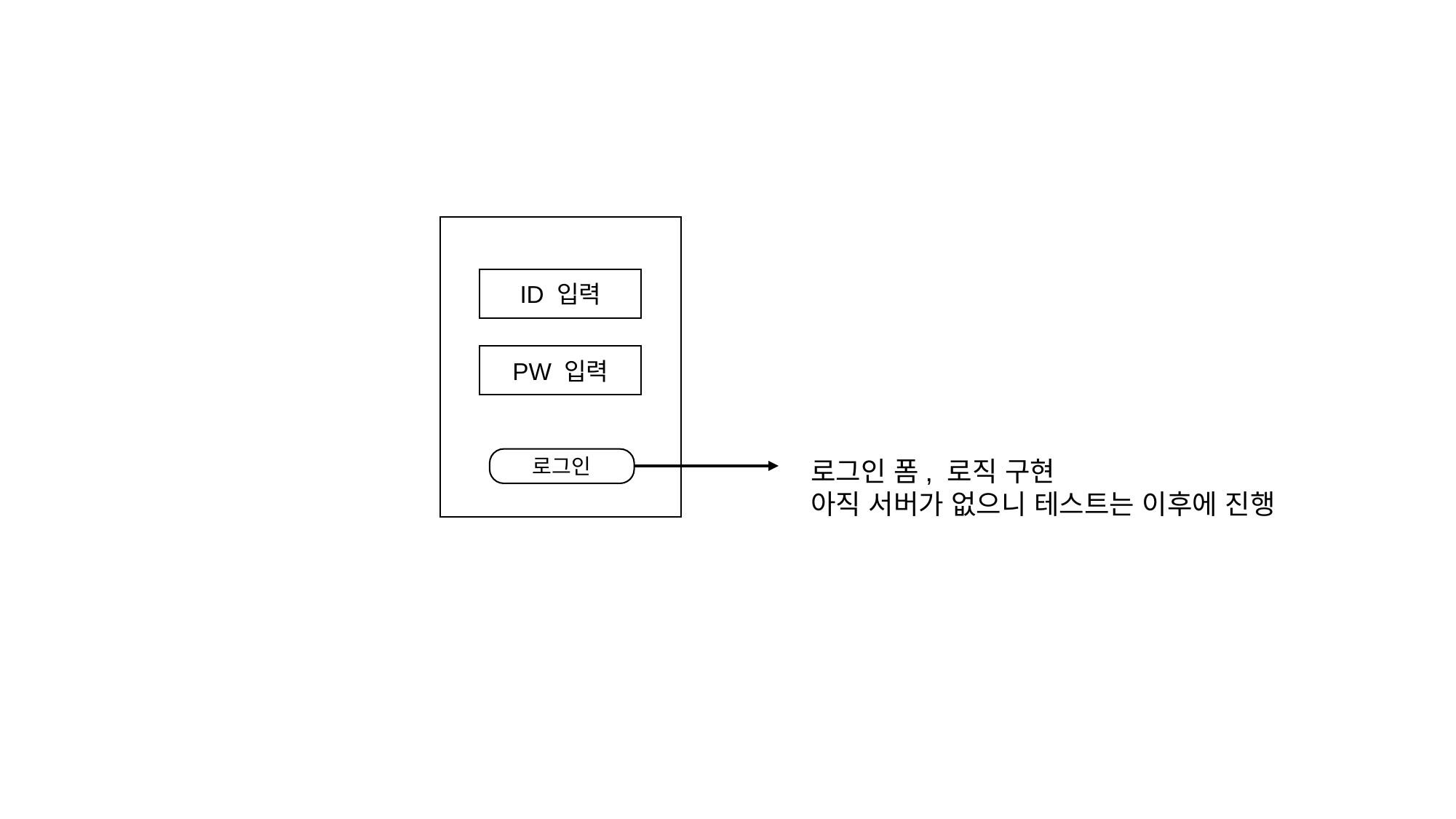

ID 입력
PW 입력
로그인
로그인 폼, 로직 구현
아직 서버가 없으니 테스트는 이후에 진행